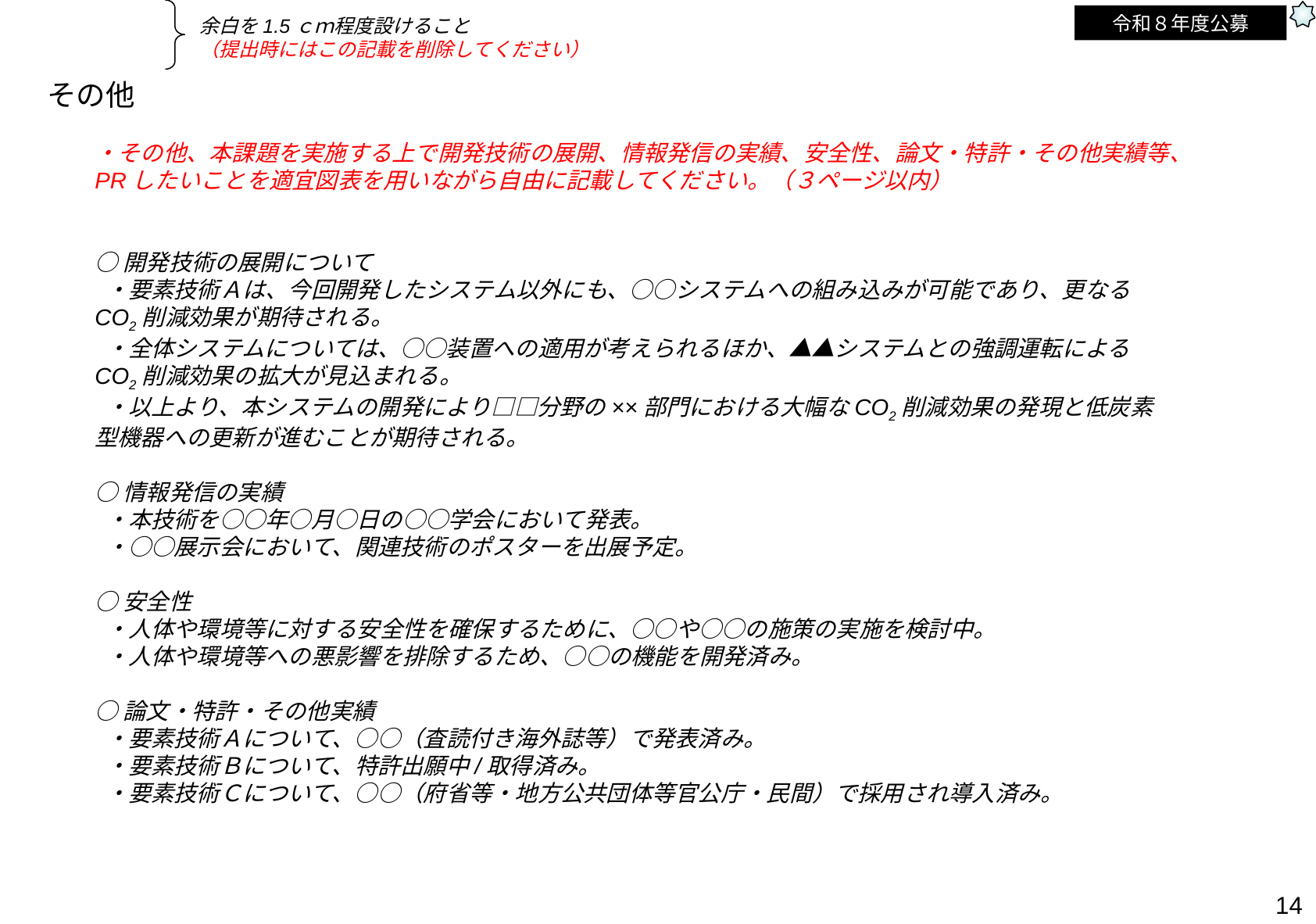

令和８年度公募
余白を1.5ｃｍ程度設けること
（提出時にはこの記載を削除してください）
その他
・その他、本課題を実施する上で開発技術の展開、情報発信の実績、安全性、論文・特許・その他実績等、PRしたいことを適宜図表を用いながら自由に記載してください。（３ページ以内）

○開発技術の展開について
 ・要素技術Ａは、今回開発したシステム以外にも、○○システムへの組み込みが可能であり、更なるCO2削減効果が期待される。
 ・全体システムについては、○○装置への適用が考えられるほか、▲▲システムとの強調運転によるCO2削減効果の拡大が見込まれる。
 ・以上より、本システムの開発により□□分野の××部門における大幅なCO2削減効果の発現と低炭素型機器への更新が進むことが期待される。

○情報発信の実績
 ・本技術を○○年○月○日の○○学会において発表。
 ・○○展示会において、関連技術のポスターを出展予定。

○安全性
 ・人体や環境等に対する安全性を確保するために、○○や○○の施策の実施を検討中。
 ・人体や環境等への悪影響を排除するため、○○の機能を開発済み。

○論文・特許・その他実績
 ・要素技術Ａについて、○○（査読付き海外誌等）で発表済み。
 ・要素技術Ｂについて、特許出願中/取得済み。
 ・要素技術Ｃについて、○○（府省等・地方公共団体等官公庁・民間）で採用され導入済み。
14